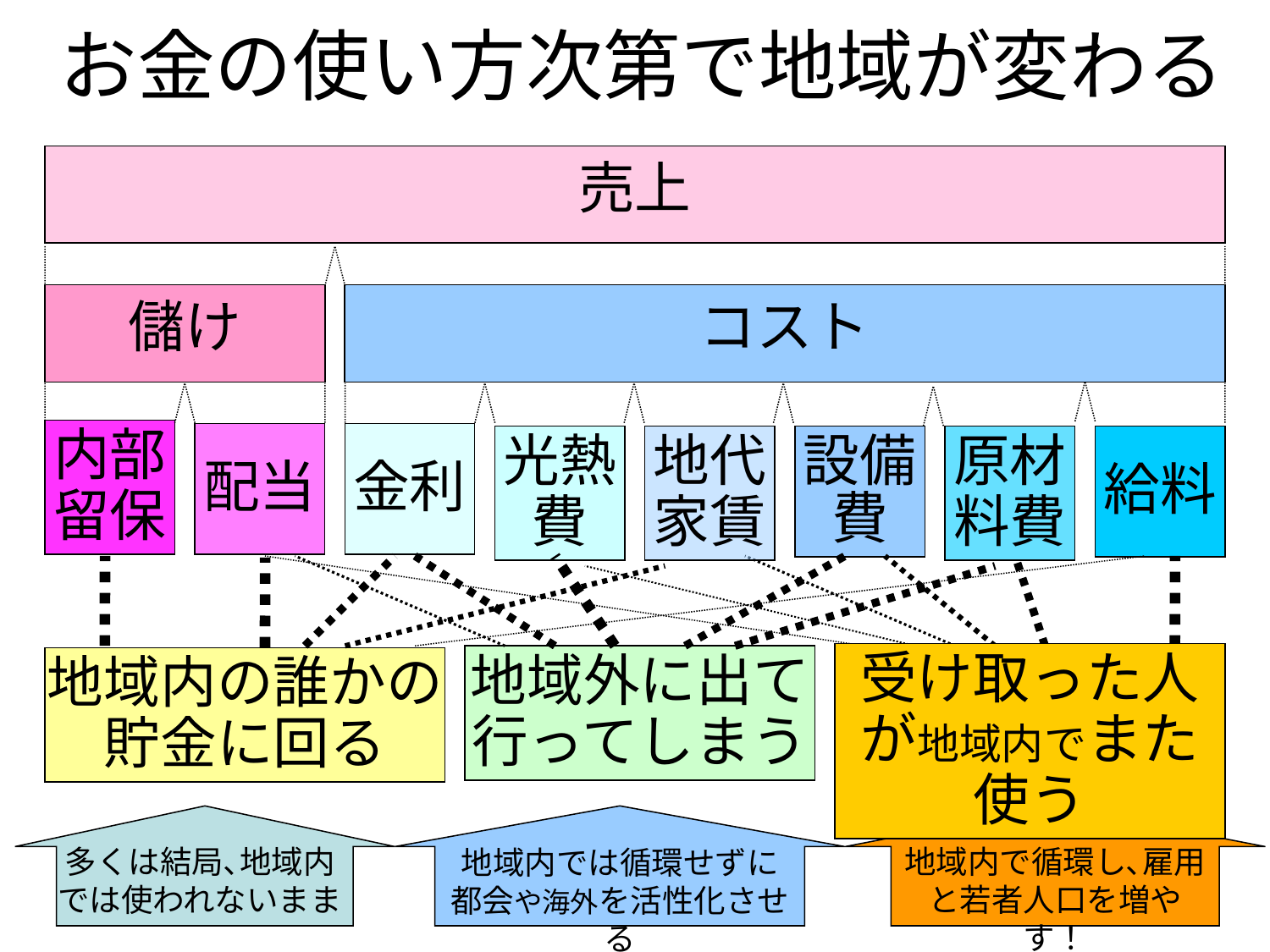

お金の使い方次第で地域が変わる
売上

儲け

コスト

内部留保

配当

金利

光熱費
地代家賃
設備
費
原材料費

給料

受け取った人が地域内でまた使う
地域外に出て行ってしまう
地域内の誰かの貯金に回る

多くは結局､地域内では使われないまま
地域内で循環し､雇用と若者人口を増やす！
地域内では循環せずに
都会や海外を活性化させる